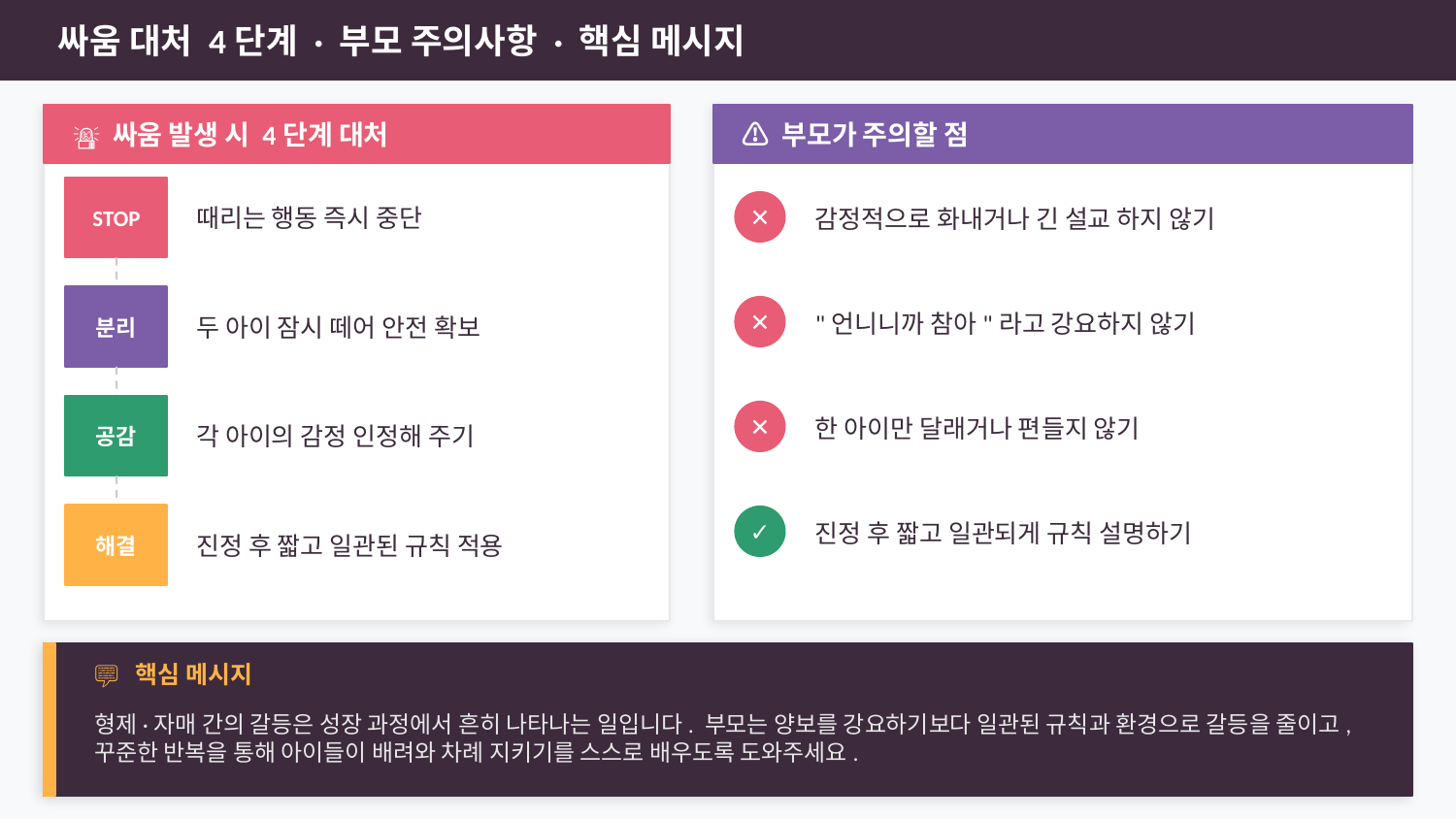

싸움 대처 4단계 · 부모 주의사항 · 핵심 메시지

🚨 싸움 발생 시 4단계 대처

⚠️ 부모가 주의할 점

STOP
때리는 행동 즉시 중단
감정적으로 화내거나 긴 설교 하지 않기

✕

분리
두 아이 잠시 떼어 안전 확보
"언니니까 참아"라고 강요하지 않기

✕

한 아이만 달래거나 편들지 않기

공감
각 아이의 감정 인정해 주기

✕

진정 후 짧고 일관되게 규칙 설명하기

해결
진정 후 짧고 일관된 규칙 적용

✓

💬  핵심 메시지
형제·자매 간의 갈등은 성장 과정에서 흔히 나타나는 일입니다. 부모는 양보를 강요하기보다 일관된 규칙과 환경으로 갈등을 줄이고, 꾸준한 반복을 통해 아이들이 배려와 차례 지키기를 스스로 배우도록 도와주세요.